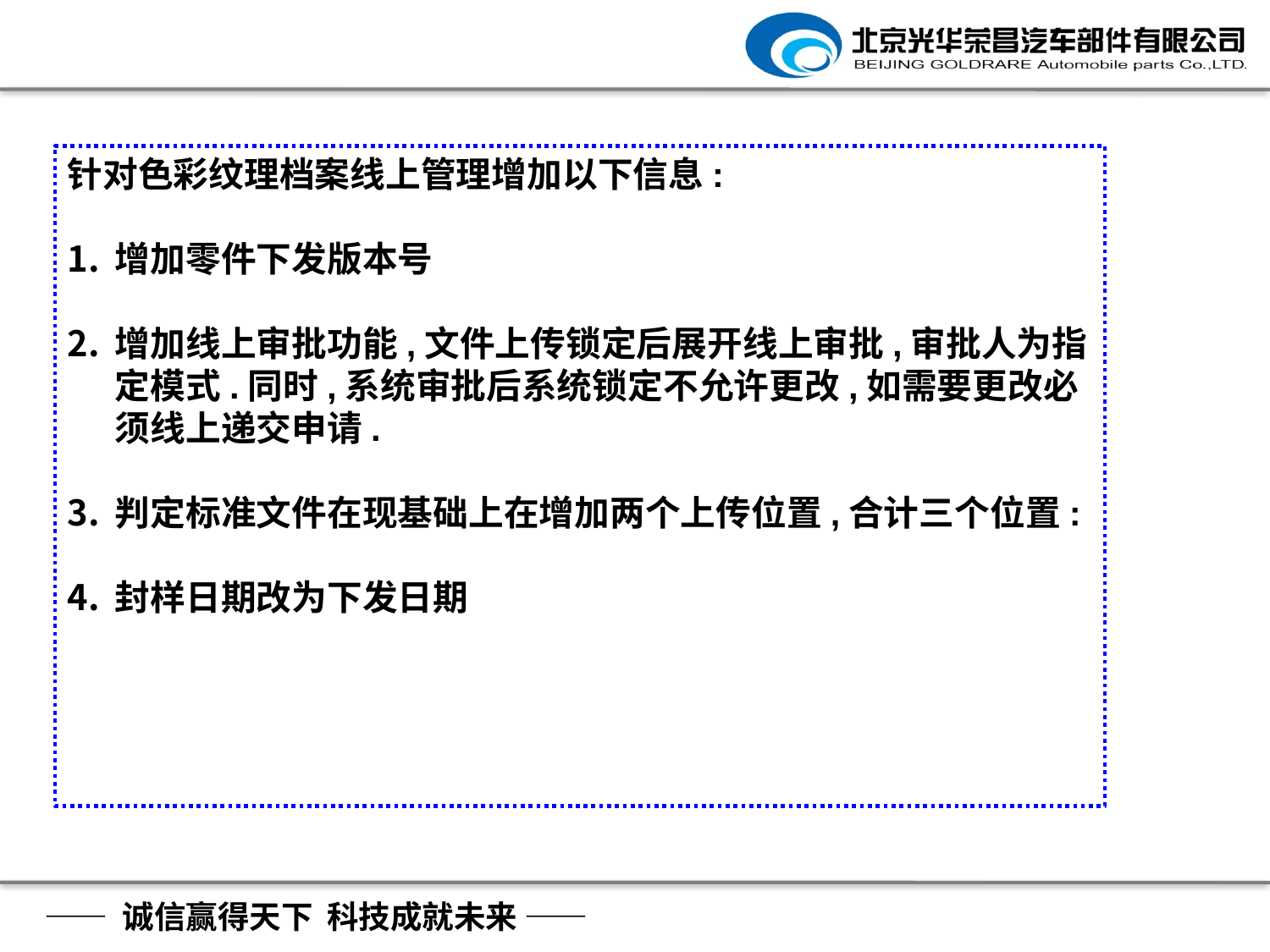

针对色彩纹理档案线上管理增加以下信息:

增加零件下发版本号

增加线上审批功能,文件上传锁定后展开线上审批,审批人为指定模式.同时,系统审批后系统锁定不允许更改,如需要更改必须线上递交申请.

判定标准文件在现基础上在增加两个上传位置,合计三个位置:

封样日期改为下发日期